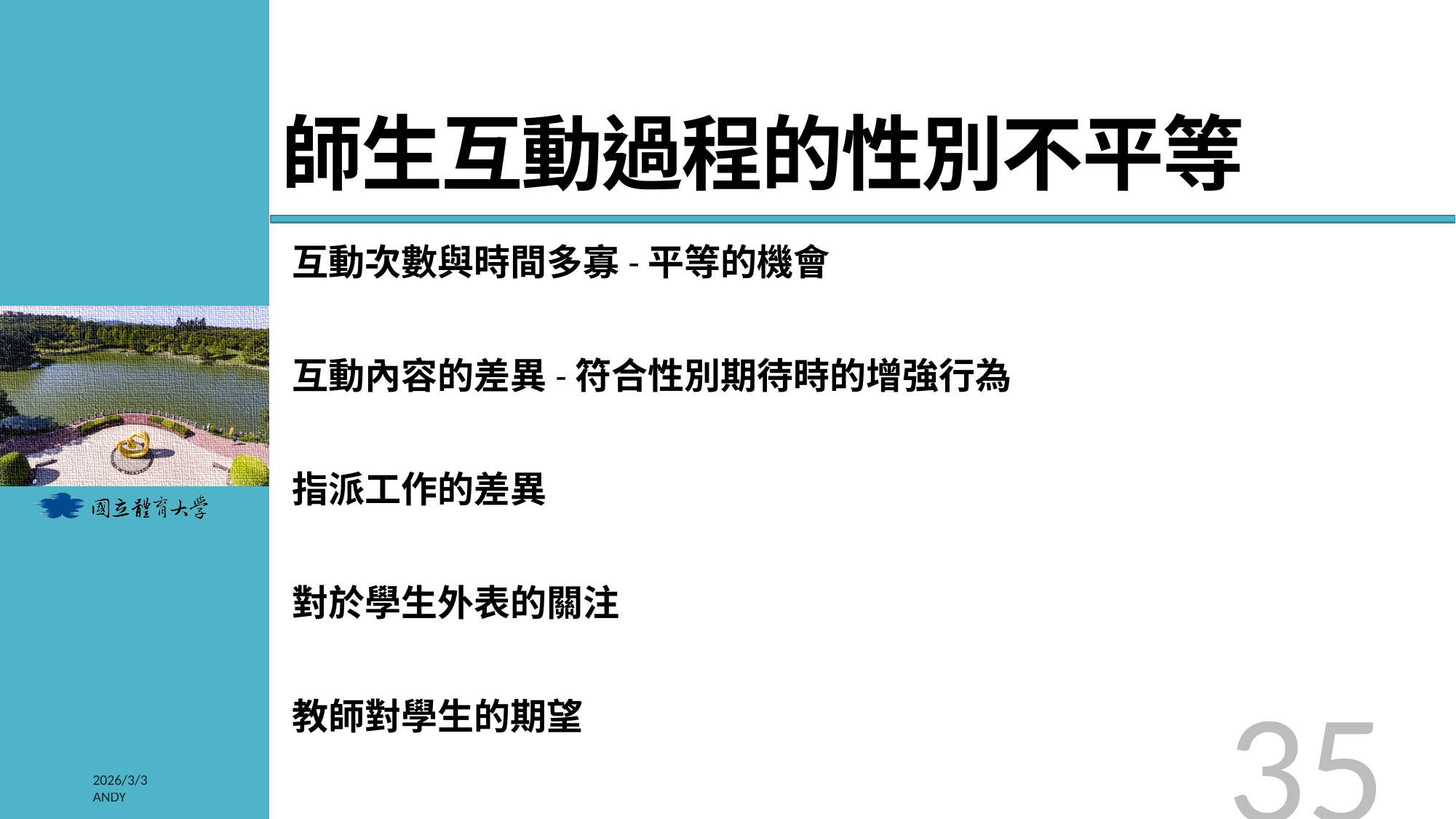

# 師生互動過程的性別不平等
互動次數與時間多寡-平等的機會

互動內容的差異-符合性別期待時的增強行為

指派工作的差異

對於學生外表的關注

教師對學生的期望
35
2026/3/3
Andy